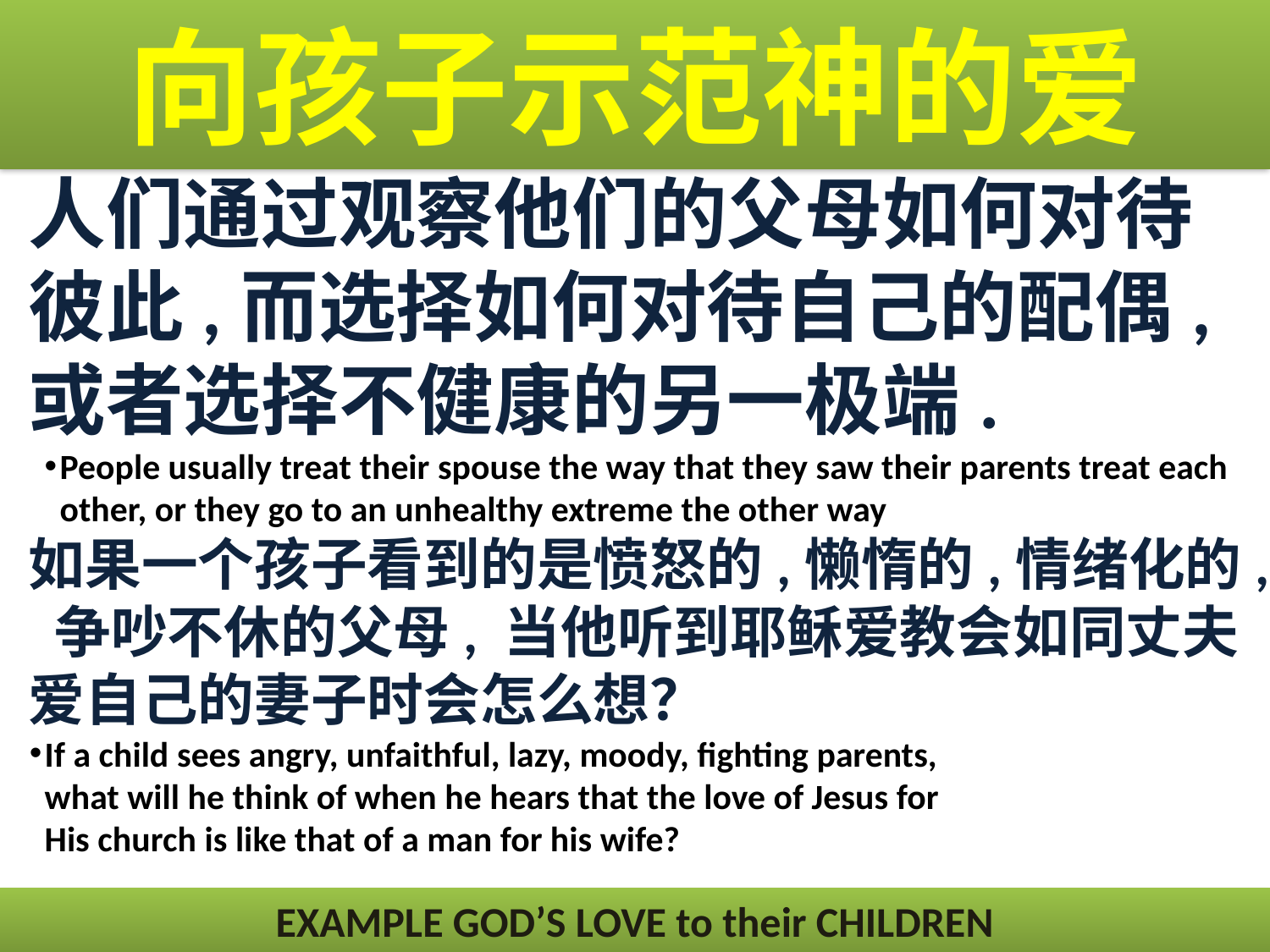

# 向孩子示范神的爱
人们通过观察他们的父母如何对待彼此,而选择如何对待自己的配偶, 或者选择不健康的另一极端.
People usually treat their spouse the way that they saw their parents treat each other, or they go to an unhealthy extreme the other way
如果一个孩子看到的是愤怒的,懒惰的,情绪化的, 争吵不休的父母, 当他听到耶稣爱教会如同丈夫爱自己的妻子时会怎么想？
If a child sees angry, unfaithful, lazy, moody, fighting parents,                                  what will he think of when he hears that the love of Jesus for                                   His church is like that of a man for his wife?
EXAMPLE GOD’S LOVE to their CHILDREN